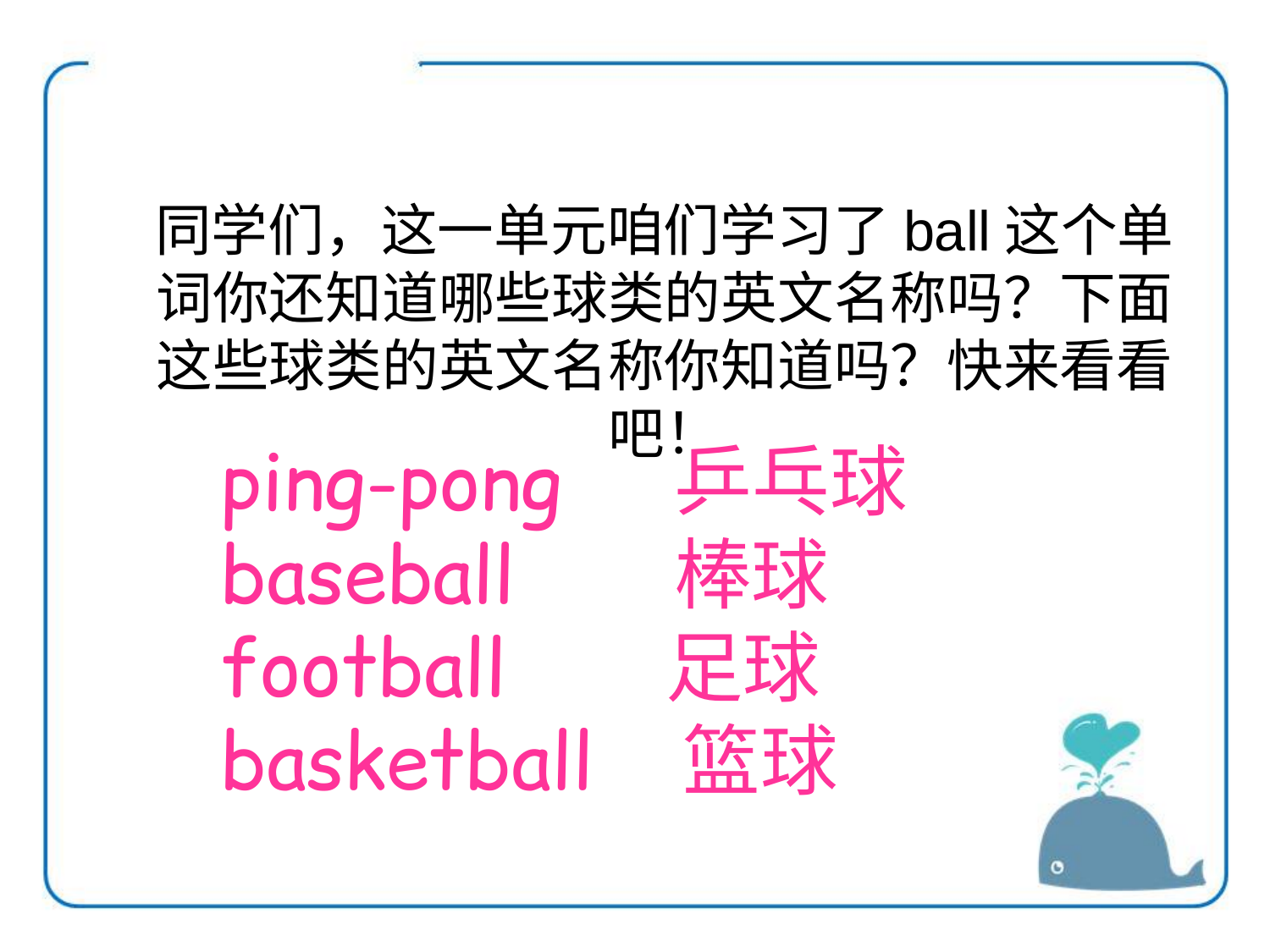

同学们，这一单元咱们学习了ball这个单词你还知道哪些球类的英文名称吗？下面这些球类的英文名称你知道吗？快来看看吧！
ping-pong    乒乓球
baseball      棒球
football      足球
basketball   篮球